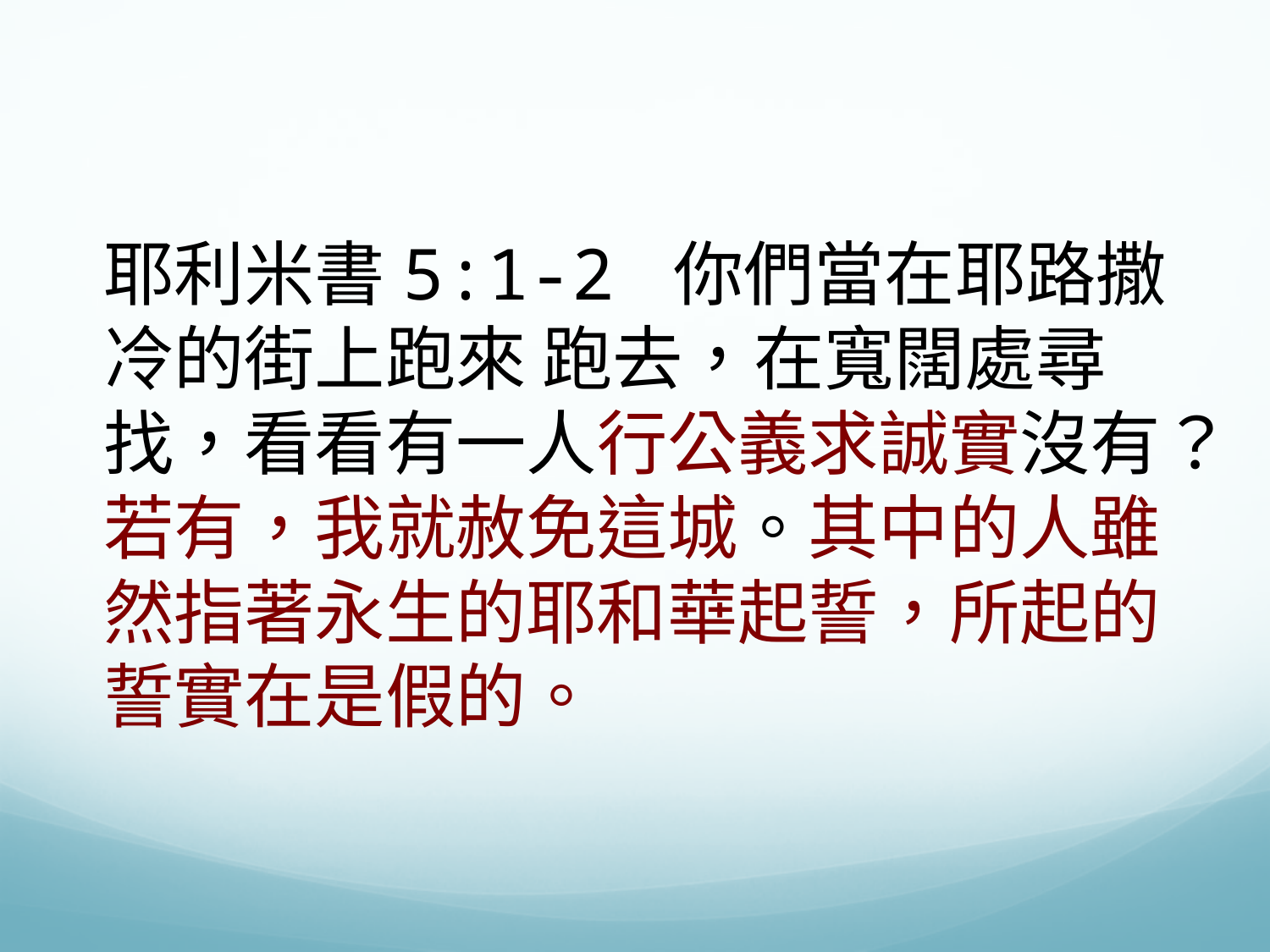

耶利米書5:1-2 你們當在耶路撒冷的街上跑來 跑去，在寬闊處尋找，看看有一人行公義求誠實沒有？
若有，我就赦免這城。其中的人雖然指著永生的耶和華起誓，所起的誓實在是假的。